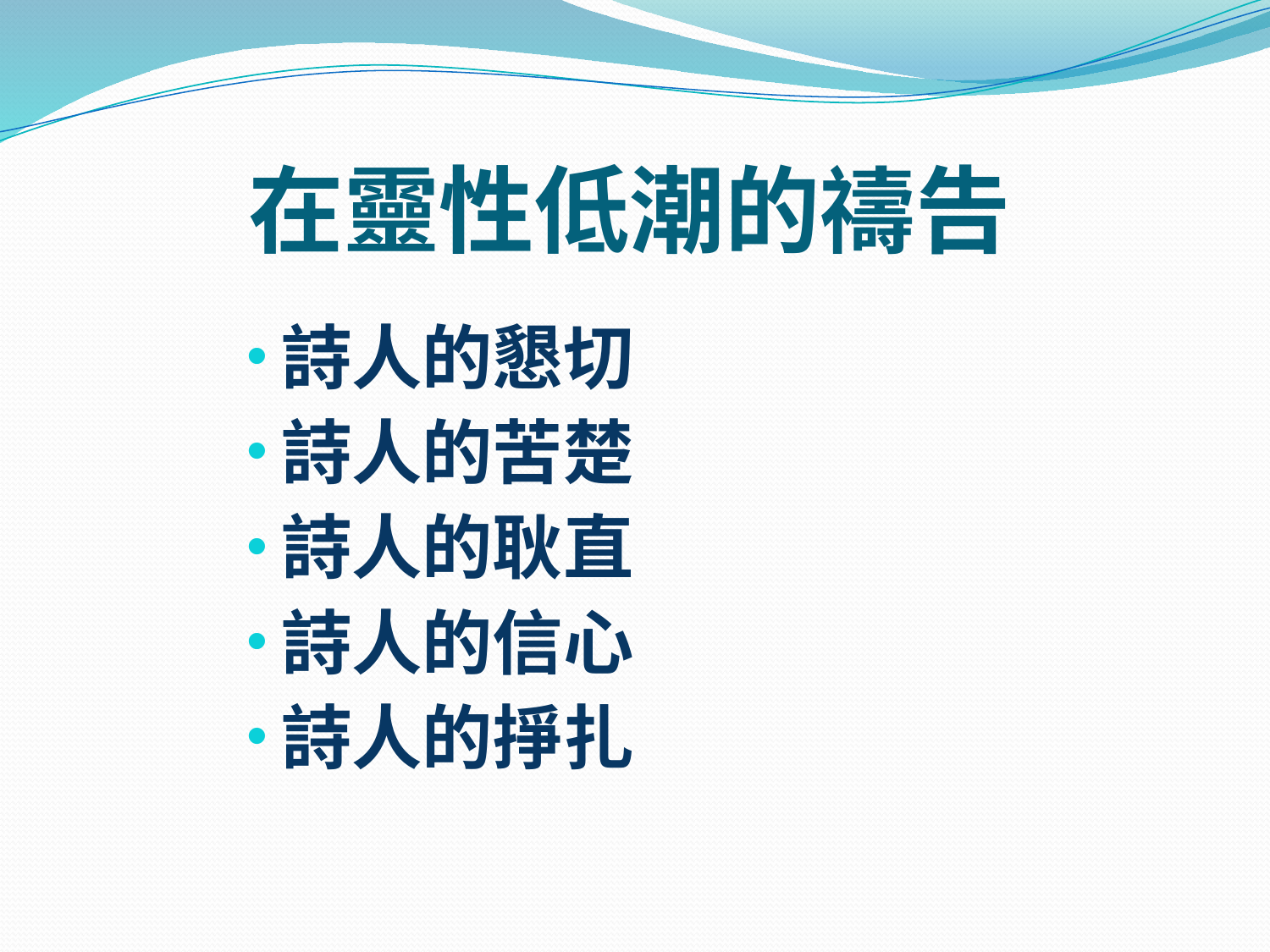

# 在靈性低潮的禱告
詩人的懇切
詩人的苦楚
詩人的耿直
詩人的信心
詩人的掙扎